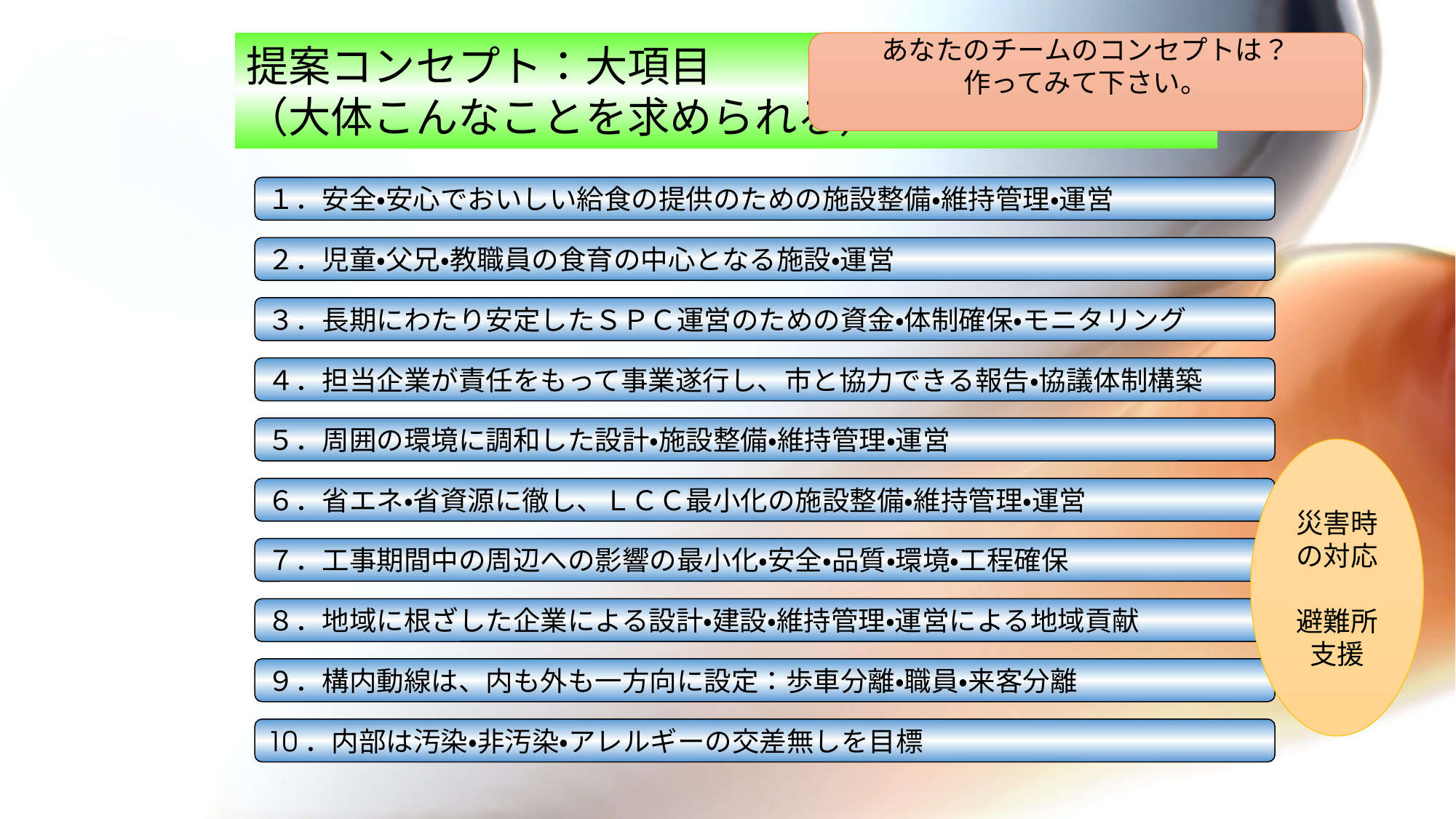

提案コンセプト：大項目
（大体こんなことを求められる）
あなたのチームのコンセプトは？
作ってみて下さい。

１．安全・安心でおいしい給食の提供のための施設整備・維持管理・運営
２．児童・父兄・教職員の食育の中心となる施設・運営
３．長期にわたり安定したＳＰＣ運営のための資金・体制確保・モニタリング
４．担当企業が責任をもって事業遂行し、市と協力できる報告・協議体制構築
５．周囲の環境に調和した設計・施設整備・維持管理・運営
災害時の対応

避難所支援
６．省エネ・省資源に徹し、ＬＣＣ最小化の施設整備・維持管理・運営
７．工事期間中の周辺への影響の最小化・安全・品質・環境・工程確保
８．地域に根ざした企業による設計・建設・維持管理・運営による地域貢献
９．構内動線は、内も外も一方向に設定：歩車分離・職員・来客分離
10．内部は汚染・非汚染・アレルギーの交差無しを目標